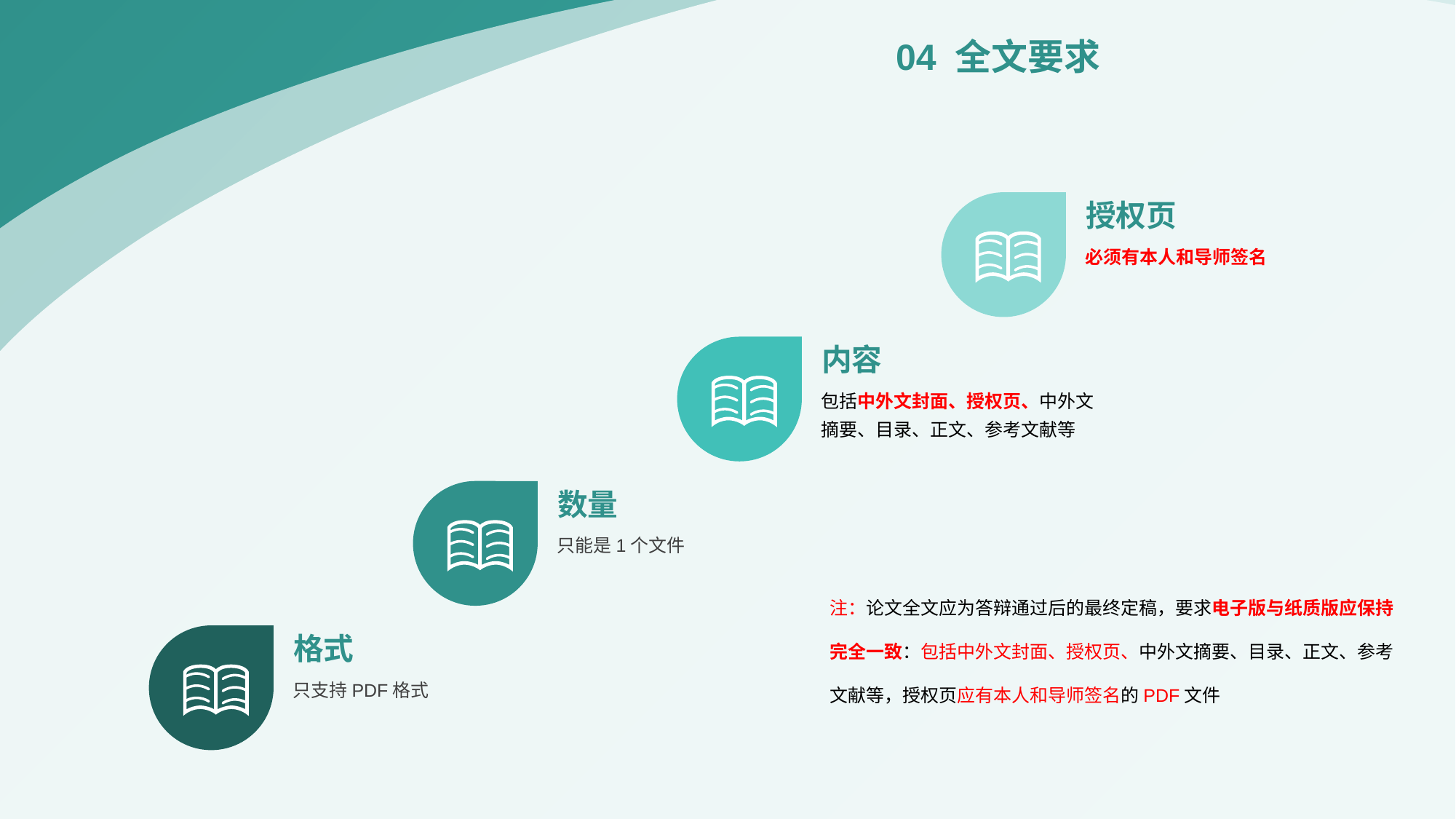

04 全文要求
授权页

必须有本人和导师签名
内容

包括中外文封面、授权页、中外文摘要、目录、正文、参考文献等
数量

只能是1个文件
注：论文全文应为答辩通过后的最终定稿，要求电子版与纸质版应保持完全一致：包括中外文封面、授权页、中外文摘要、目录、正文、参考文献等，授权页应有本人和导师签名的PDF文件
格式

只支持PDF格式